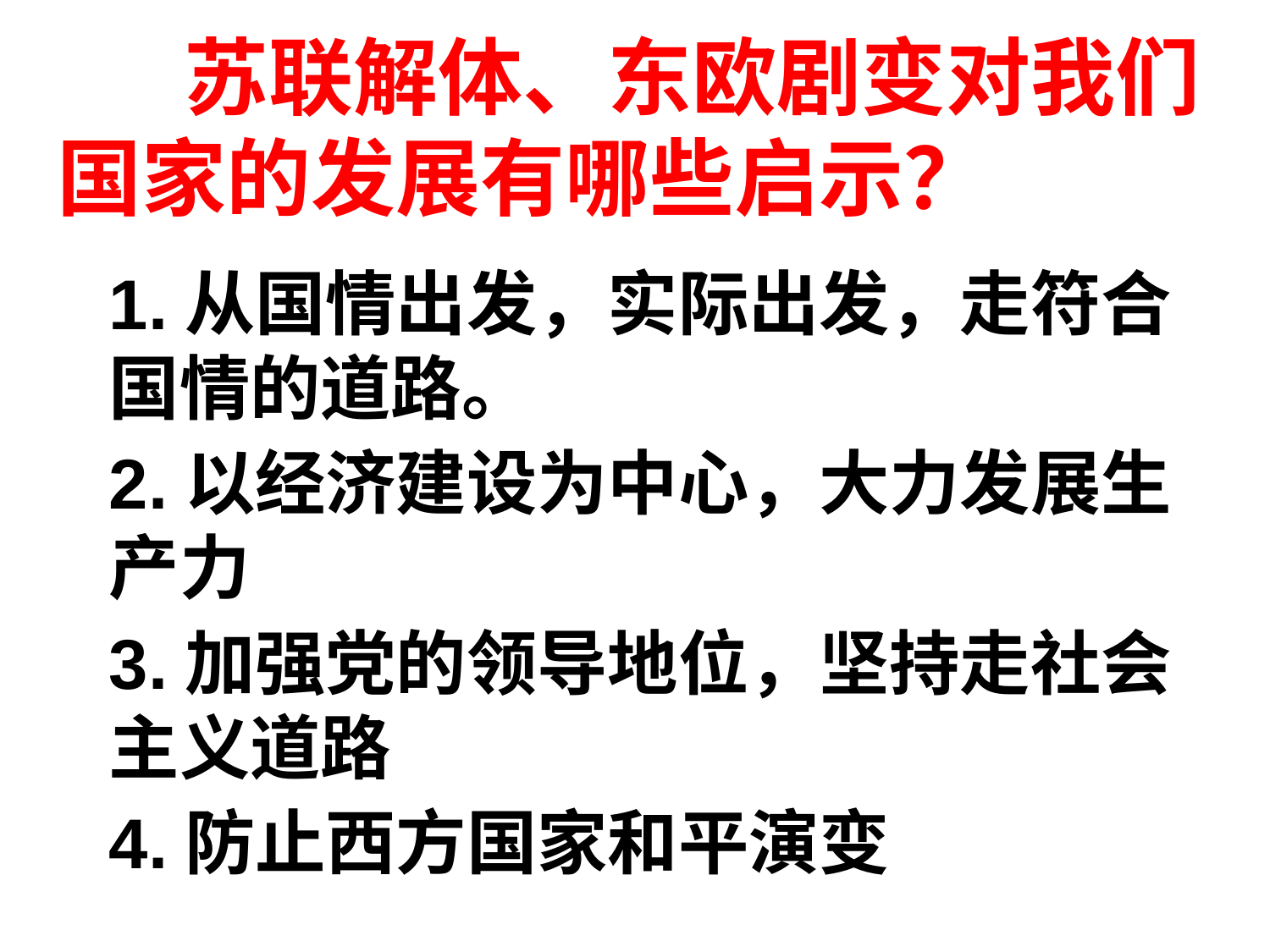

苏联解体、东欧剧变对我们国家的发展有哪些启示？
1.从国情出发，实际出发，走符合国情的道路。
2.以经济建设为中心，大力发展生产力
3.加强党的领导地位，坚持走社会主义道路
4.防止西方国家和平演变